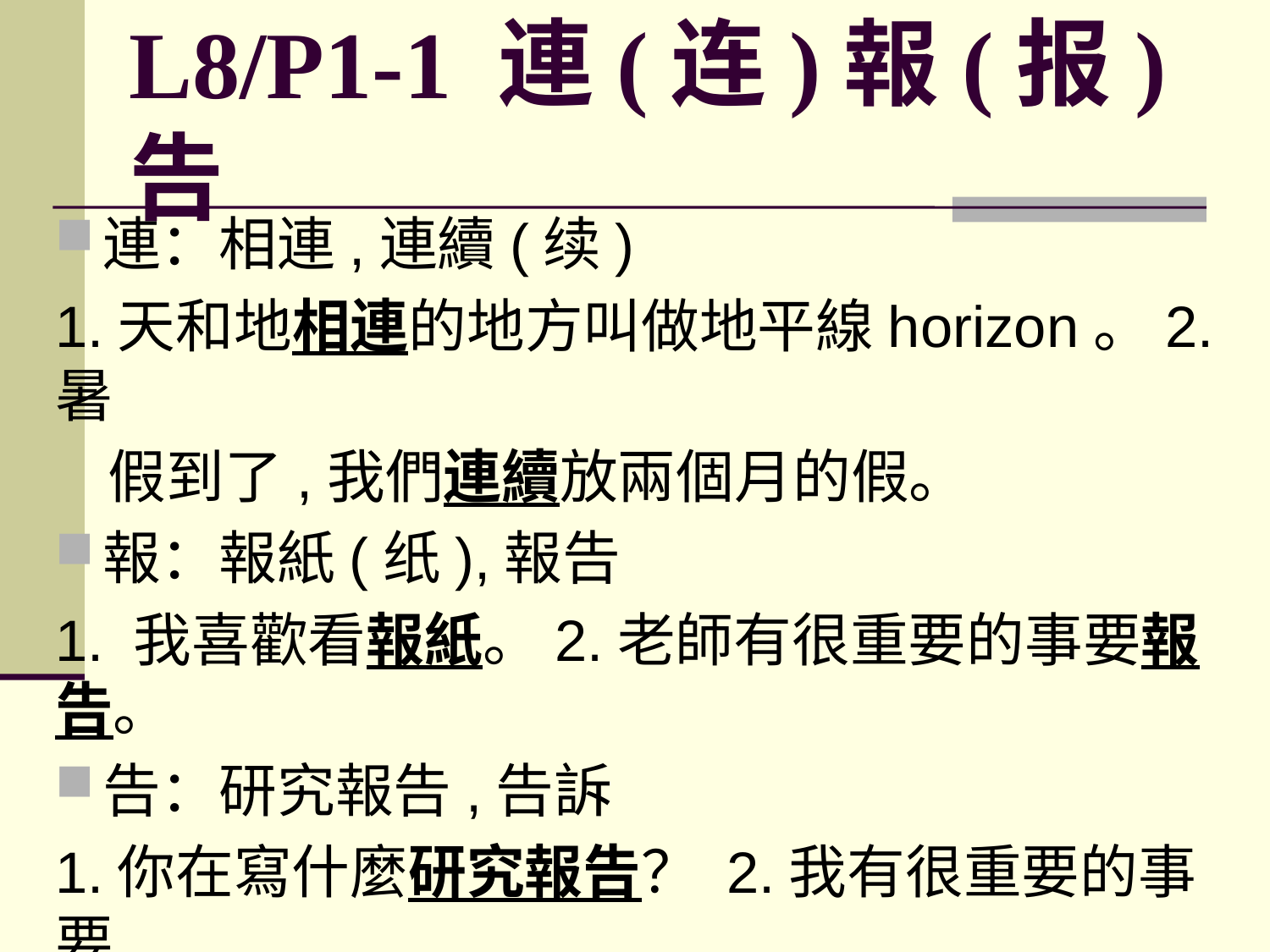

# L8/P1-1 連(连)報(报)告
連：相連,連續(续)
1.天和地相連的地方叫做地平線horizon。2.暑
   假到了,我們連續放兩個月的假。
報：報紙(纸),報告
1. 我喜歡看報紙。2.老師有很重要的事要報告。
告：研究報告,告訴
1.你在寫什麼研究報告？ 2.我有很重要的事要
   告訴媽媽。